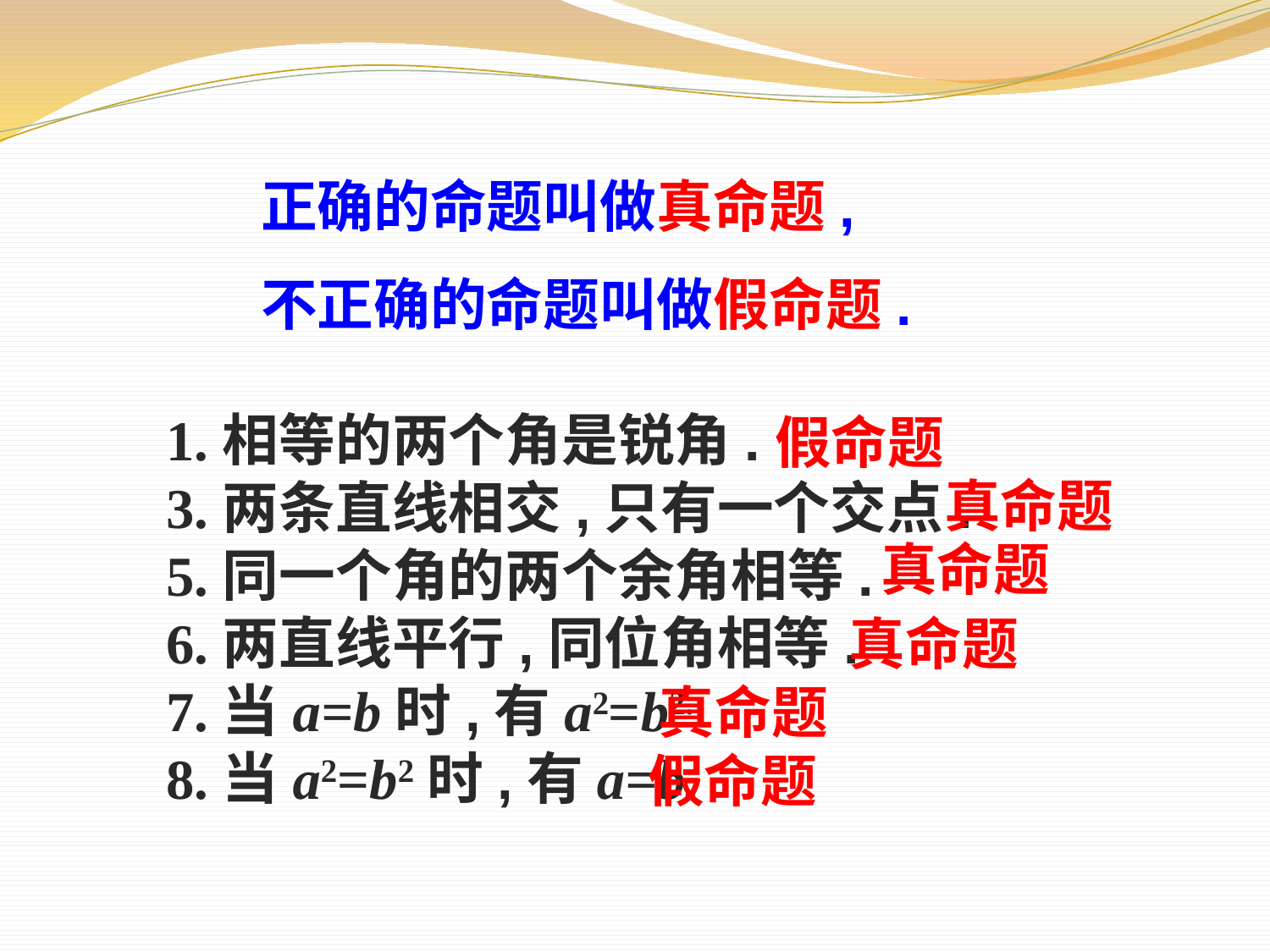

正确的命题叫做真命题,
不正确的命题叫做假命题.
假命题
1.相等的两个角是锐角.
3.两条直线相交,只有一个交点.
5.同一个角的两个余角相等.
6.两直线平行,同位角相等.
7.当a=b时,有a2=b2.
8.当a2=b2时,有a=b.
真命题
真命题
真命题
真命题
假命题